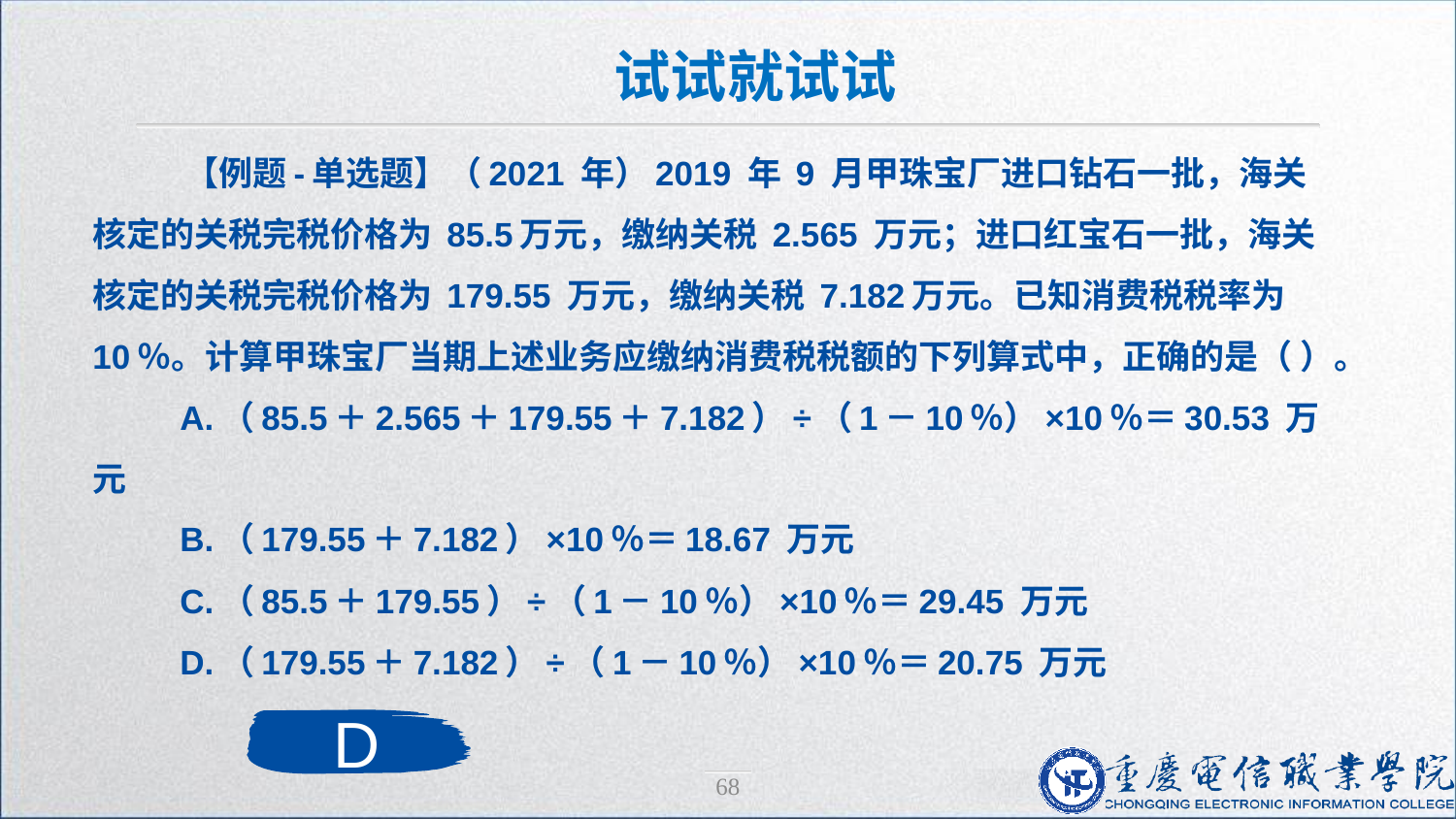

试试就试试
 【例题-单选题】（2021 年）2019 年 9 月甲珠宝厂进口钻石一批，海关核定的关税完税价格为 85.5万元，缴纳关税 2.565 万元；进口红宝石一批，海关核定的关税完税价格为 179.55 万元，缴纳关税 7.182万元。已知消费税税率为10％。计算甲珠宝厂当期上述业务应缴纳消费税税额的下列算式中，正确的是（ ）。
 A.（85.5＋2.565＋179.55＋7.182）÷（1－10％）×10％＝30.53 万元
 B.（179.55＋7.182）×10％＝18.67 万元
 C.（85.5＋179.55）÷（1－10％）×10％＝29.45 万元
 D.（179.55＋7.182）÷（1－10％）×10％＝20.75 万元

D
68